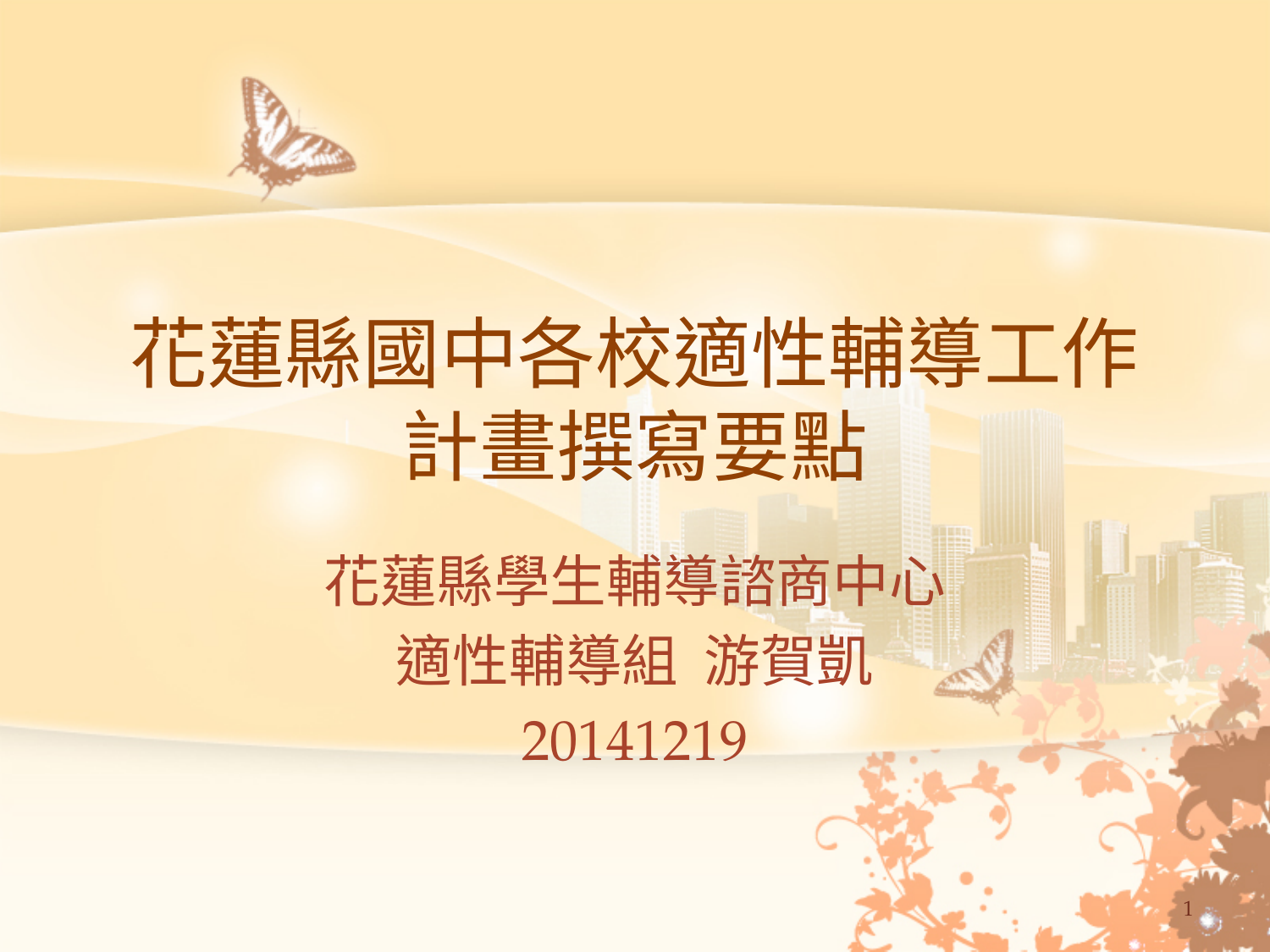

# 花蓮縣國中各校適性輔導工作計畫撰寫要點
花蓮縣學生輔導諮商中心
適性輔導組  游賀凱
20141219
1